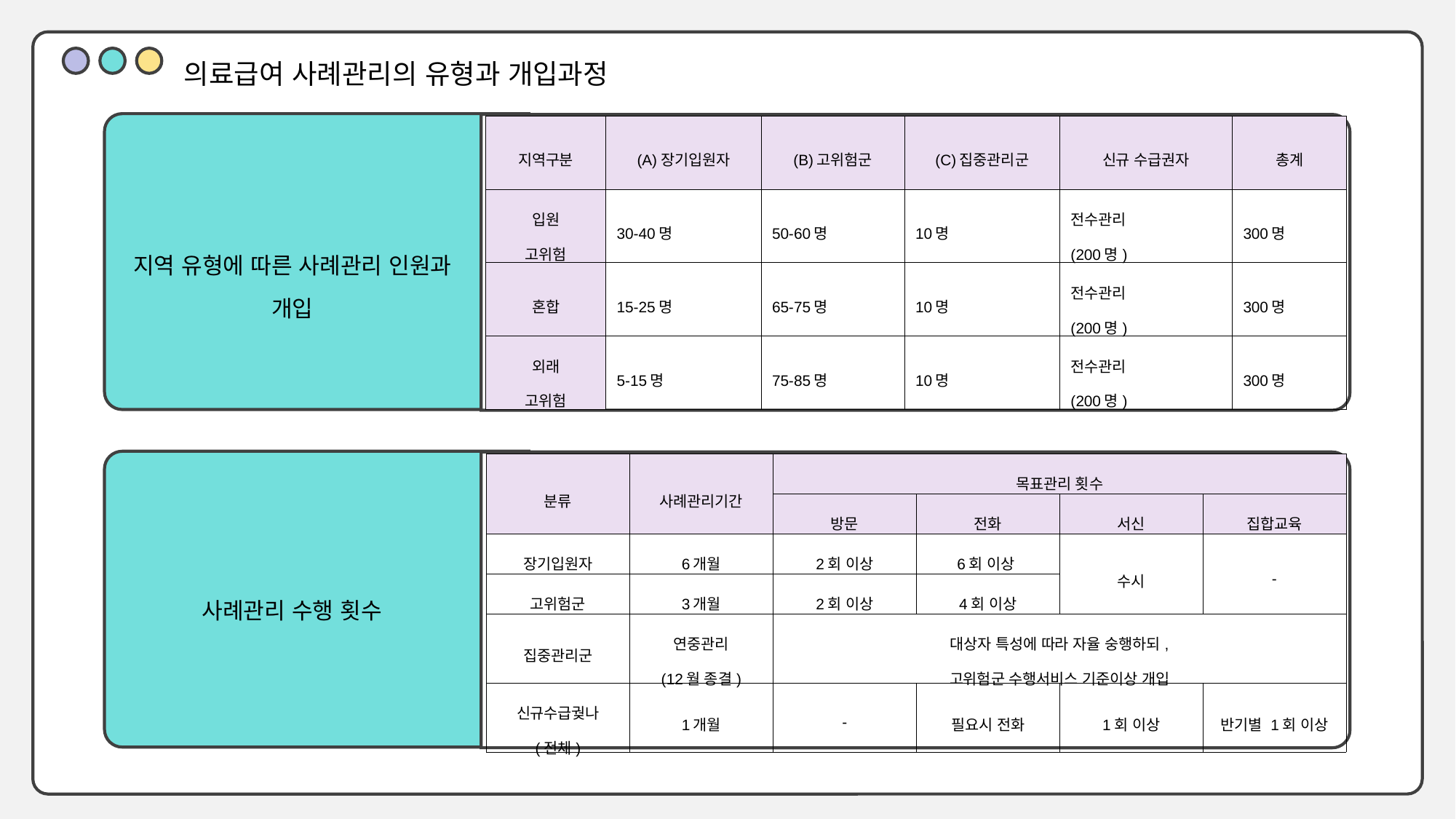

의료급여 사례관리의 유형과 개입과정

| 지역구분 | (A)장기입원자 | (B)고위험군 | (C)집중관리군 | 신규 수급권자 | 총계 |
| --- | --- | --- | --- | --- | --- |
| 입원 고위험 | 30-40명 | 50-60명 | 10명 | 전수관리 (200명) | 300명 |
| 혼합 | 15-25명 | 65-75명 | 10명 | 전수관리 (200명) | 300명 |
| 외래 고위험 | 5-15명 | 75-85명 | 10명 | 전수관리 (200명) | 300명 |

지역 유형에 따른 사례관리 인원과 개입

| 분류 | 사례관리기간 | 목표관리 횟수 |  |  |  |
| --- | --- | --- | --- | --- | --- |
|  |  | 방문 | 전화 | 서신 | 집합교육 |
| 장기입원자 | 6개월 | 2회 이상 | 6회 이상 | 수시 | - |
| 고위험군 | 3개월 | 2회 이상 | 4회 이상 |  |  |
| 집중관리군 | 연중관리 (12월 종결) | 대상자 특성에 따라 자율 숭행하되, 고위험군 수행서비스 기준이상 개입 |  |  |  |
| 신규수급궞나 (전체) | 1개월 | - | 필요시 전화 | 1회 이상 | 반기별 1회 이상 |

“
사례관리 수행 횟수